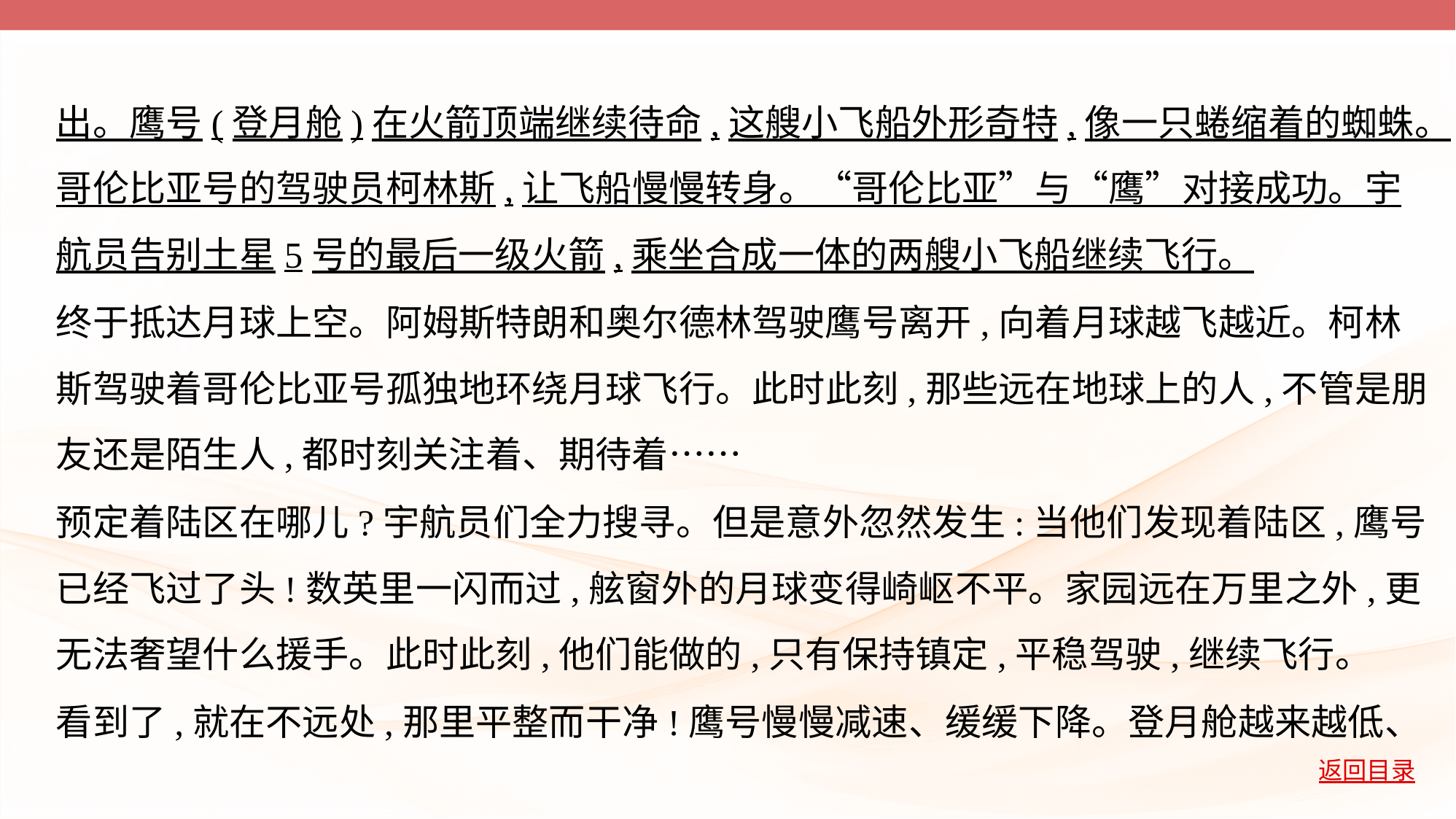

出。鹰号(登月舱)在火箭顶端继续待命,这艘小飞船外形奇特,像一只蜷缩着的蜘蛛。
哥伦比亚号的驾驶员柯林斯,让飞船慢慢转身。“哥伦比亚”与“鹰”对接成功。宇
航员告别土星5号的最后一级火箭,乘坐合成一体的两艘小飞船继续飞行。
终于抵达月球上空。阿姆斯特朗和奥尔德林驾驶鹰号离开,向着月球越飞越近。柯林
斯驾驶着哥伦比亚号孤独地环绕月球飞行。此时此刻,那些远在地球上的人,不管是朋
友还是陌生人,都时刻关注着、期待着……
预定着陆区在哪儿?宇航员们全力搜寻。但是意外忽然发生:当他们发现着陆区,鹰号
已经飞过了头!数英里一闪而过,舷窗外的月球变得崎岖不平。家园远在万里之外,更
无法奢望什么援手。此时此刻,他们能做的,只有保持镇定,平稳驾驶,继续飞行。
看到了,就在不远处,那里平整而干净!鹰号慢慢减速、缓缓下降。登月舱越来越低、